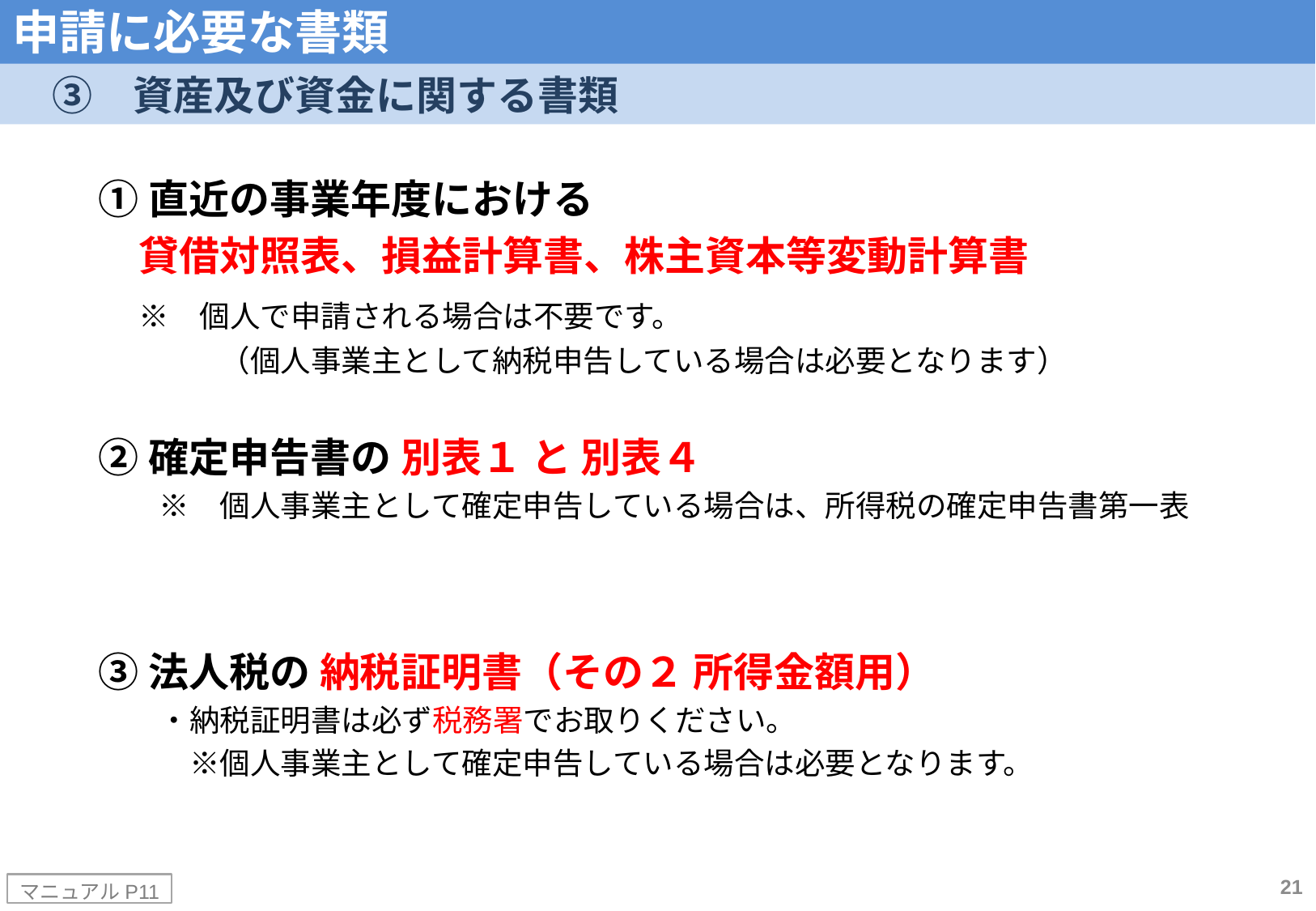

申請に必要な書類
　③　資産及び資金に関する書類
①直近の事業年度における
　貸借対照表、損益計算書、株主資本等変動計算書
　※　個人で申請される場合は不要です。
　　　　（個人事業主として納税申告している場合は必要となります）
②確定申告書の 別表１ と 別表４
　　※　個人事業主として確定申告している場合は、所得税の確定申告書第一表
③法人税の 納税証明書（その２ 所得金額用）
　　・納税証明書は必ず税務署でお取りください。
　　　※個人事業主として確定申告している場合は必要となります。
21
マニュアルP11